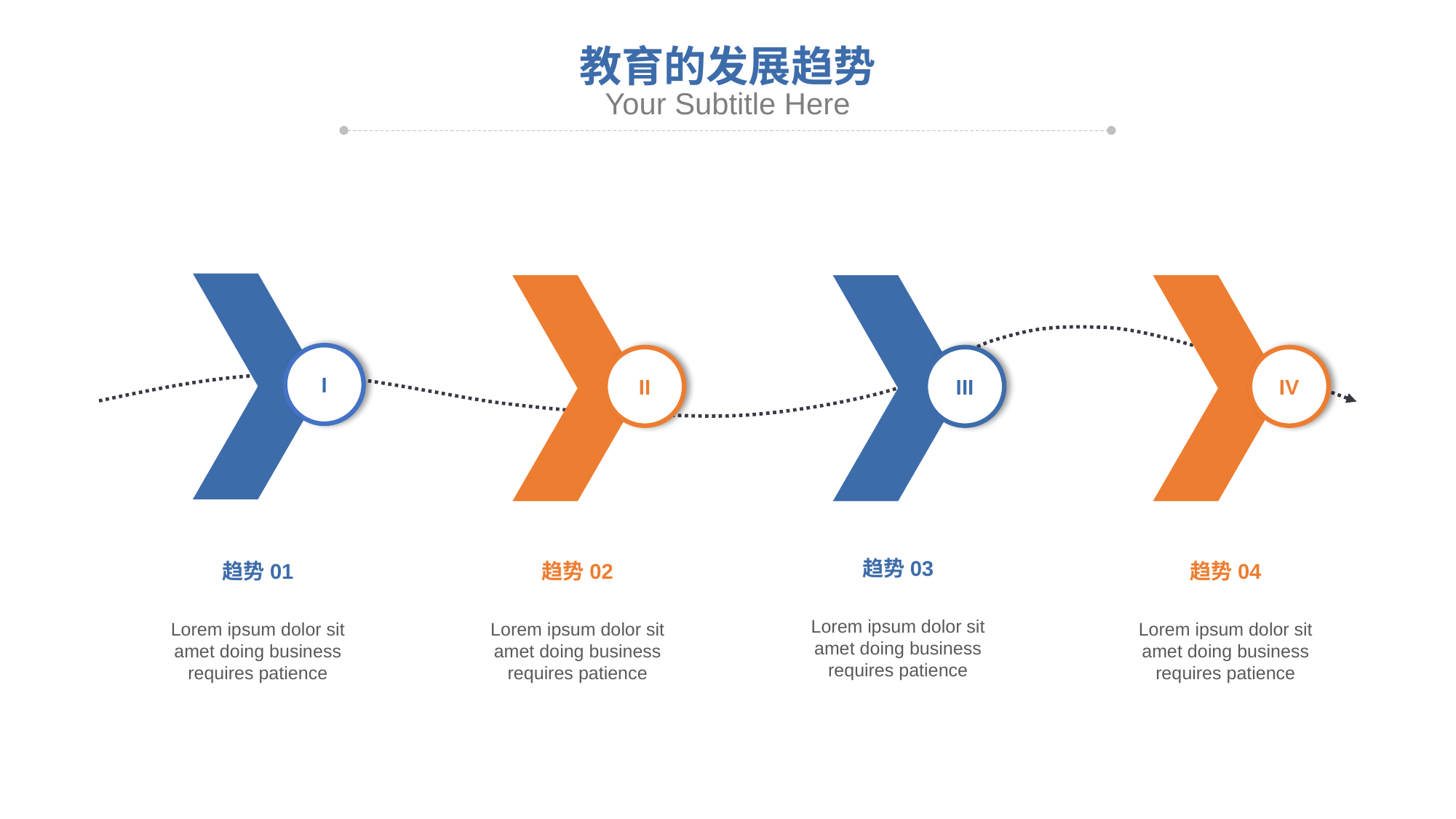

教育的发展趋势
Your Subtitle Here

I

II

III

IV

趋势03
Lorem ipsum dolor sit amet doing business requires patience
趋势01
Lorem ipsum dolor sit amet doing business requires patience
趋势02
Lorem ipsum dolor sit amet doing business requires patience
趋势04
Lorem ipsum dolor sit amet doing business requires patience